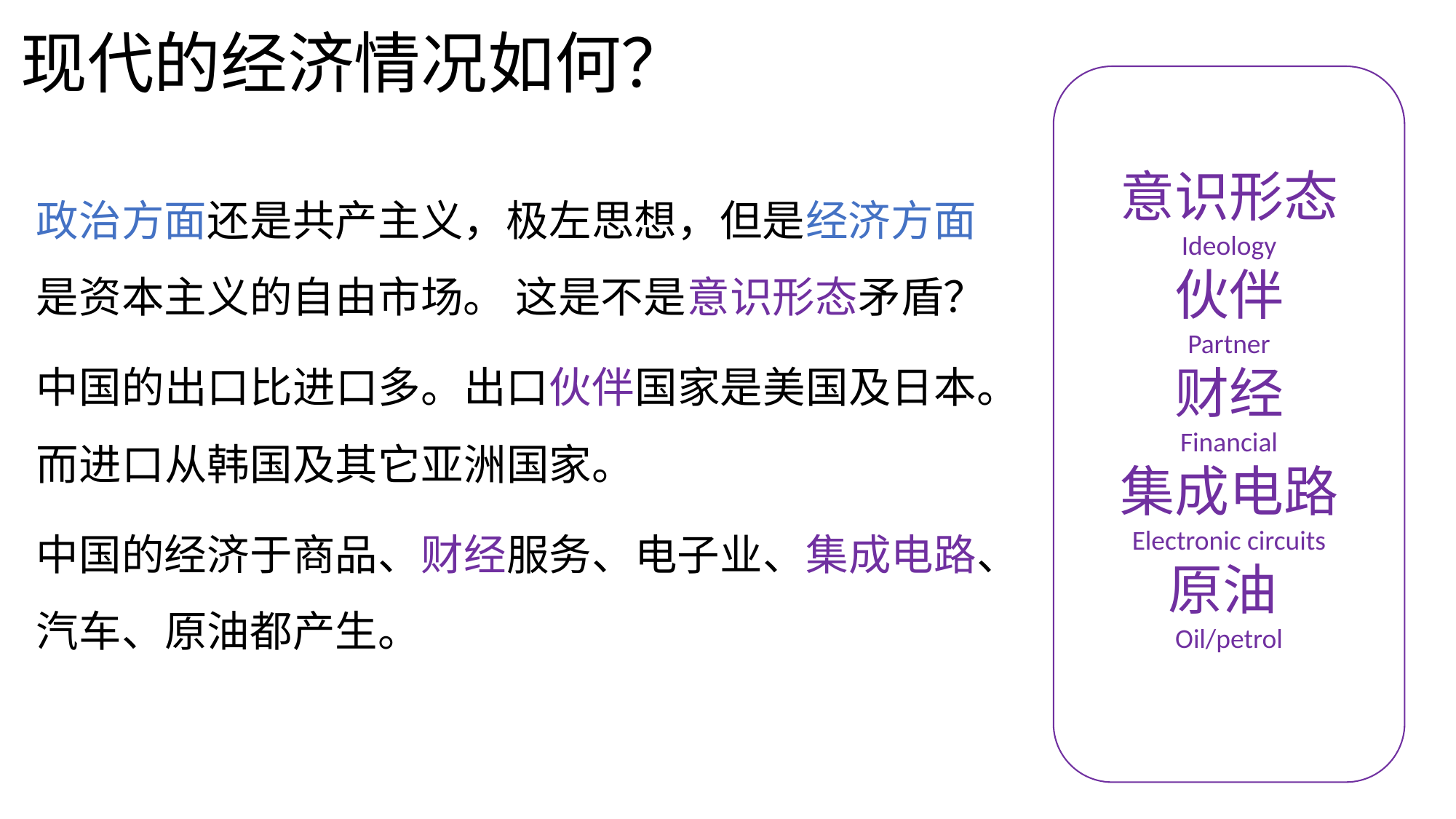

# 现代的经济情况如何？
意识形态
Ideology
伙伴
Partner
财经
Financial
集成电路
Electronic circuits
原油
Oil/petrol

政治方面还是共产主义，极左思想，但是经济方面是资本主义的自由市场。 这是不是意识形态矛盾？
中国的出口比进口多。出口伙伴国家是美国及日本。而进口从韩国及其它亚洲国家。
中国的经济于商品、财经服务、电子业、集成电路、汽车、原油都产生。